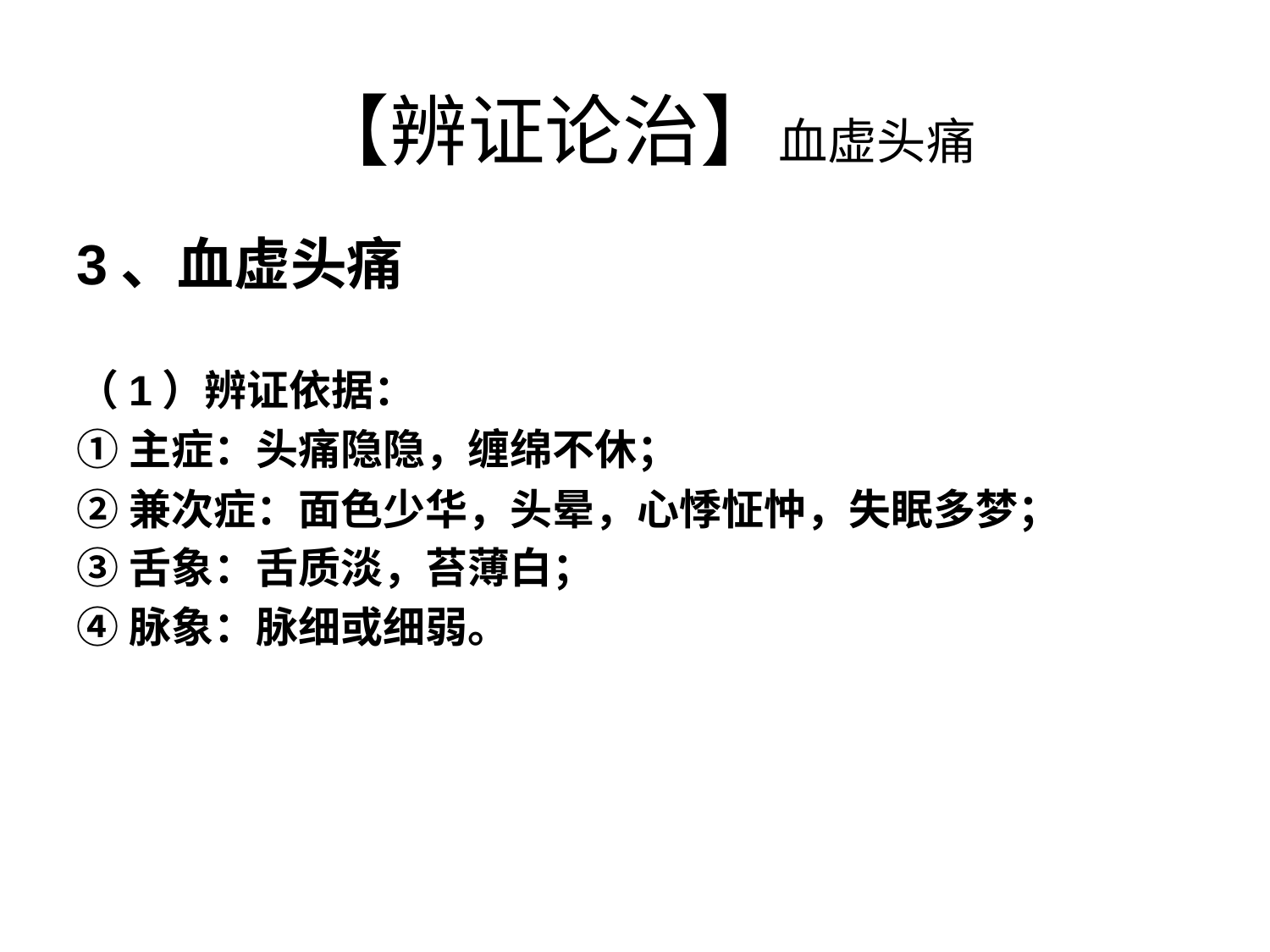

# 【辨证论治】血虚头痛
3、血虚头痛

（1）辨证依据：
①主症：头痛隐隐，缠绵不休；
②兼次症：面色少华，头晕，心悸怔忡，失眠多梦；
③舌象：舌质淡，苔薄白；
④脉象：脉细或细弱。